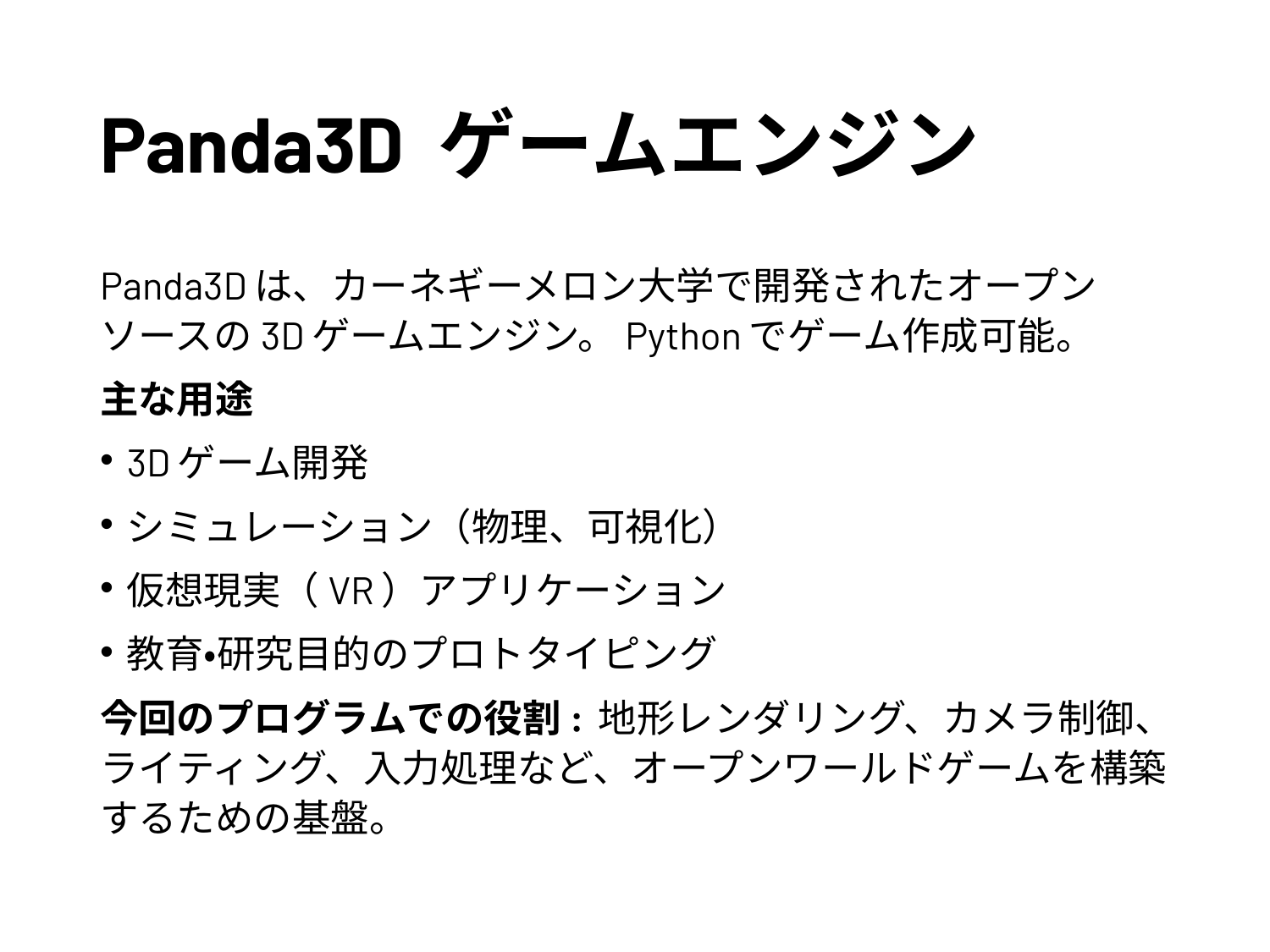

# Panda3D ゲームエンジン
Panda3Dは、カーネギーメロン大学で開発されたオープンソースの3Dゲームエンジン。Pythonでゲーム作成可能。
主な用途
3Dゲーム開発
シミュレーション（物理、可視化）
仮想現実（VR）アプリケーション
教育・研究目的のプロトタイピング
今回のプログラムでの役割: 地形レンダリング、カメラ制御、ライティング、入力処理など、オープンワールドゲームを構築するための基盤。